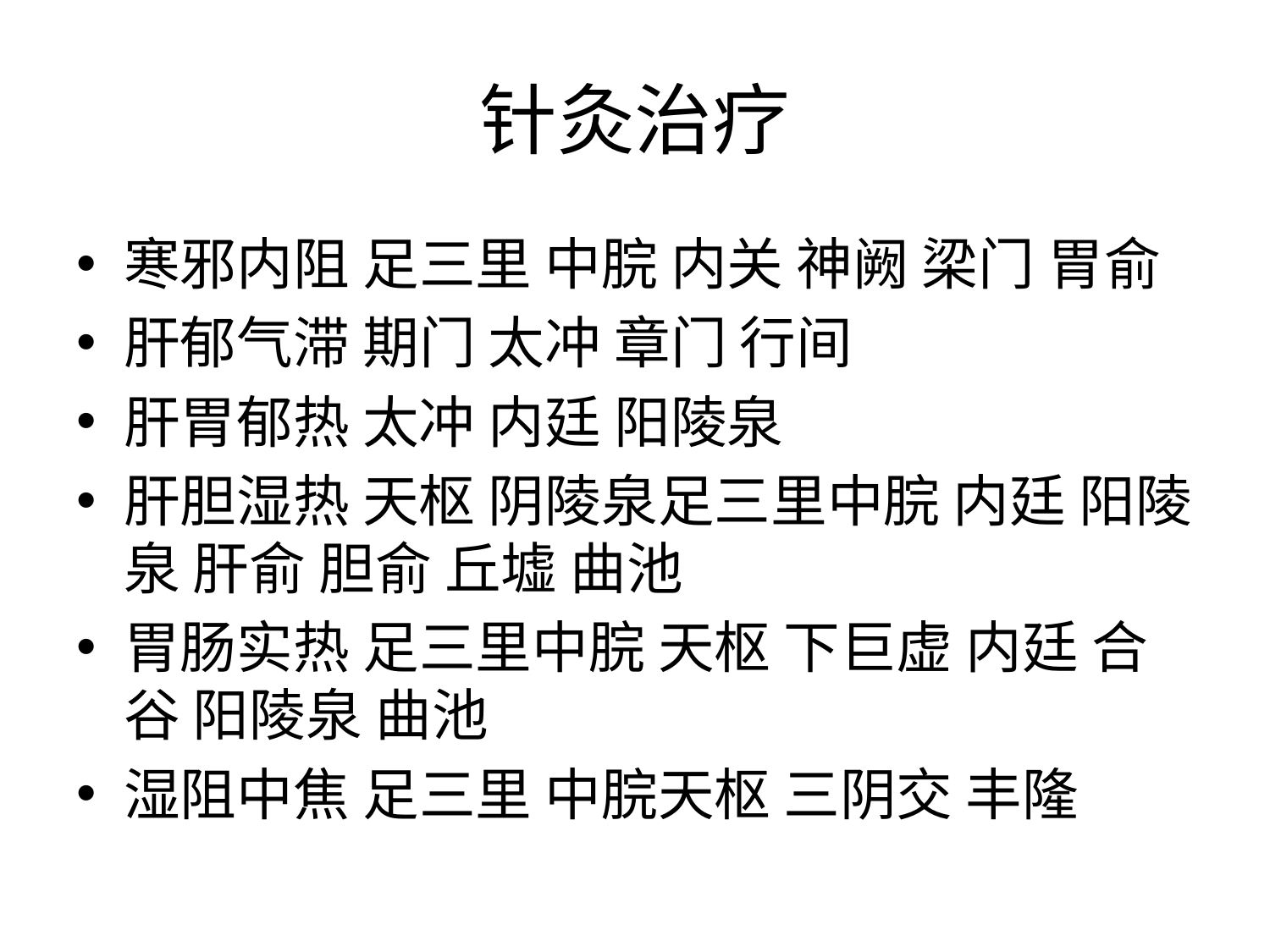

# 针灸治疗
寒邪内阻 足三里 中脘 内关 神阙 梁门 胃俞
肝郁气滞 期门 太冲 章门 行间
肝胃郁热 太冲 内廷 阳陵泉
肝胆湿热 天枢 阴陵泉足三里中脘 内廷 阳陵泉 肝俞 胆俞 丘墟 曲池
胃肠实热 足三里中脘 天枢 下巨虚 内廷 合谷 阳陵泉 曲池
湿阻中焦 足三里 中脘天枢 三阴交 丰隆